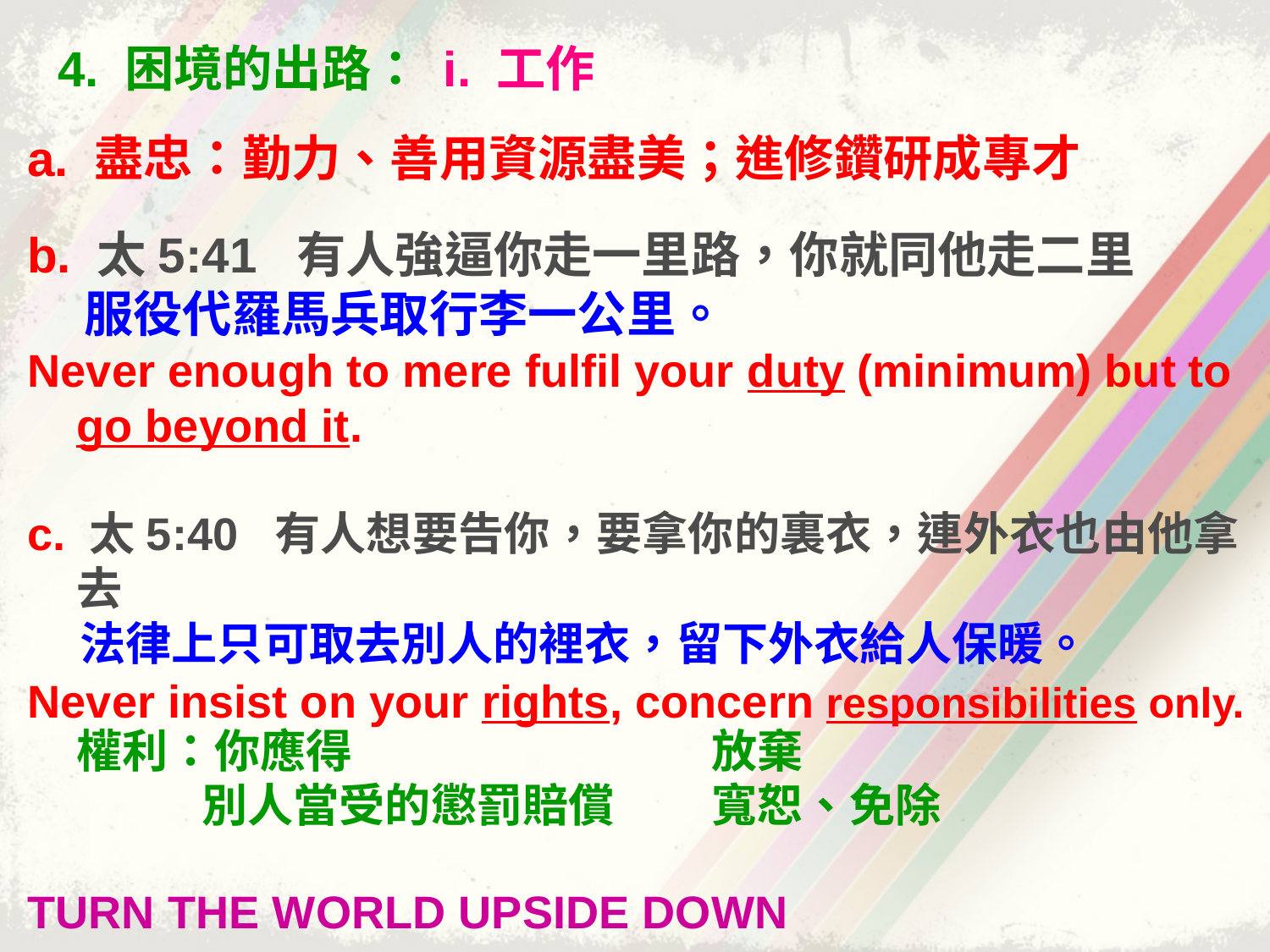

4. 困境的出路： i. 工作
a. 盡忠：勤力、善用資源盡美；進修鑽研成專才

b. 太5:41  有人強逼你走一里路，你就同他走二里
    服役代羅馬兵取行李一公里。
Never enough to mere fulfil your duty (minimum) but to go beyond it.

c. 太5:40  有人想要告你，要拿你的裏衣，連外衣也由他拿去
    法律上只可取去別人的裡衣，留下外衣給人保暖。
Never insist on your rights, concern responsibilities only. 權利：你應得			放棄
	           別人當受的懲罰賠償	寬恕、免除

TURN THE WORLD UPSIDE DOWN